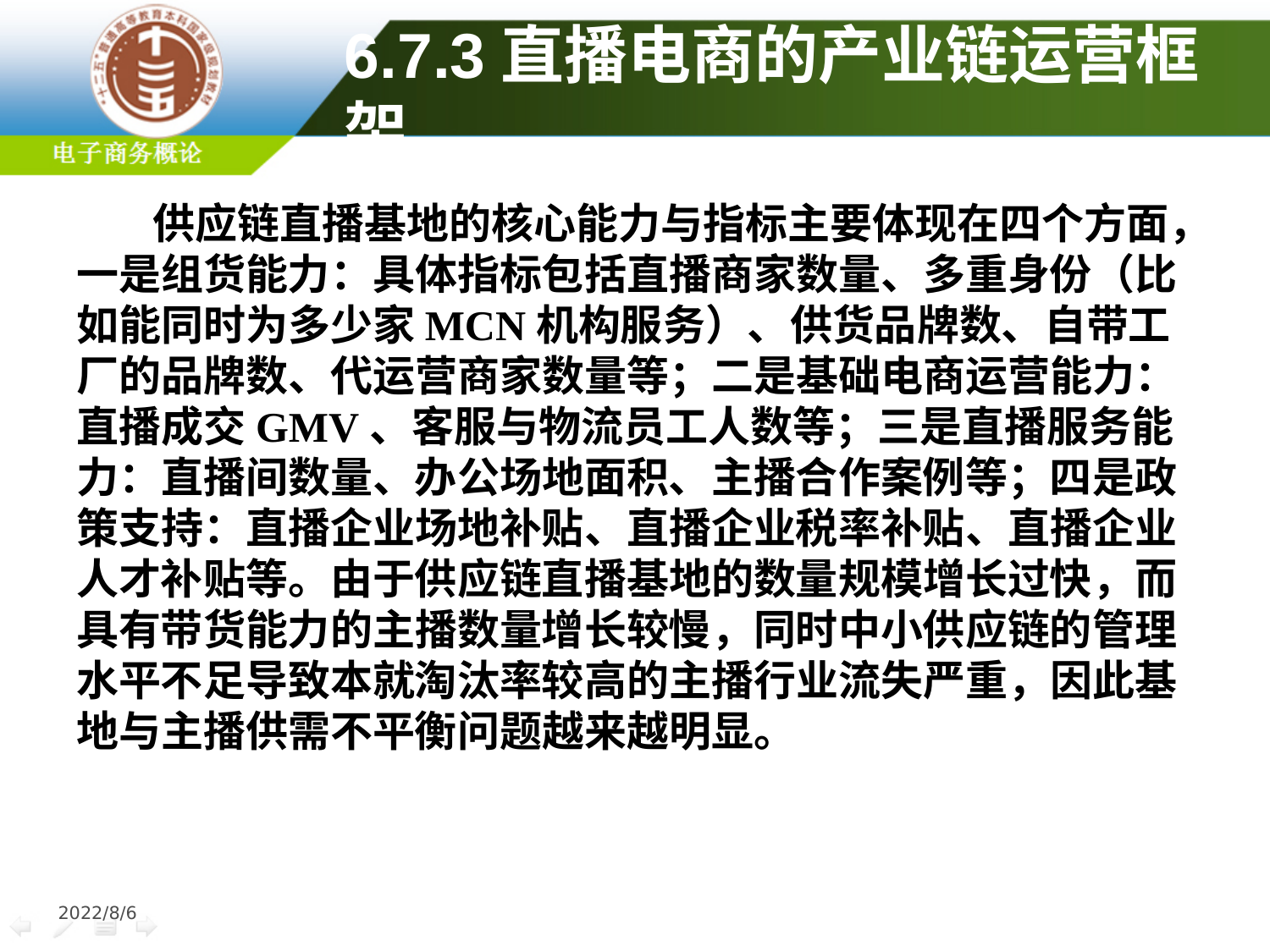

# 6.7.3直播电商的产业链运营框架
       供应链直播基地的核心能力与指标主要体现在四个方面，一是组货能力：具体指标包括直播商家数量、多重身份（比如能同时为多少家MCN机构服务）、供货品牌数、自带工厂的品牌数、代运营商家数量等；二是基础电商运营能力：直播成交GMV、客服与物流员工人数等；三是直播服务能力：直播间数量、办公场地面积、主播合作案例等；四是政策支持：直播企业场地补贴、直播企业税率补贴、直播企业人才补贴等。由于供应链直播基地的数量规模增长过快，而具有带货能力的主播数量增长较慢，同时中小供应链的管理水平不足导致本就淘汰率较高的主播行业流失严重，因此基地与主播供需不平衡问题越来越明显。
2022/8/6